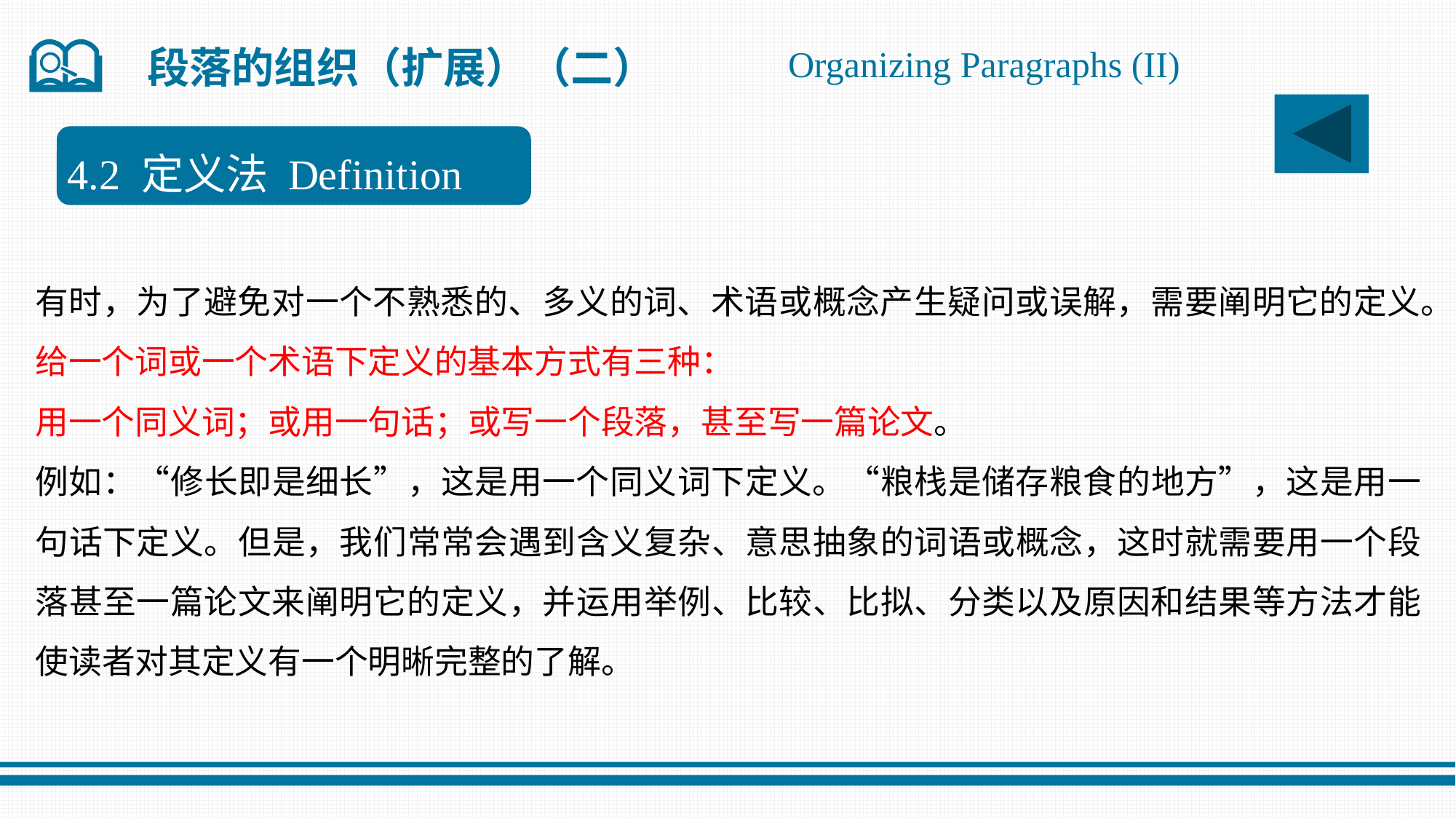

Organizing Paragraphs (II)
段落的组织（扩展）（二）

4.2 定义法 Definition

有时，为了避免对一个不熟悉的、多义的词、术语或概念产生疑问或误解，需要阐明它的定义。
给一个词或一个术语下定义的基本方式有三种：
用一个同义词；或用一句话；或写一个段落，甚至写一篇论文。
例如：“修长即是细长”，这是用一个同义词下定义。“粮栈是储存粮食的地方”，这是用一句话下定义。但是，我们常常会遇到含义复杂、意思抽象的词语或概念，这时就需要用一个段落甚至一篇论文来阐明它的定义，并运用举例、比较、比拟、分类以及原因和结果等方法才能使读者对其定义有一个明晰完整的了解。